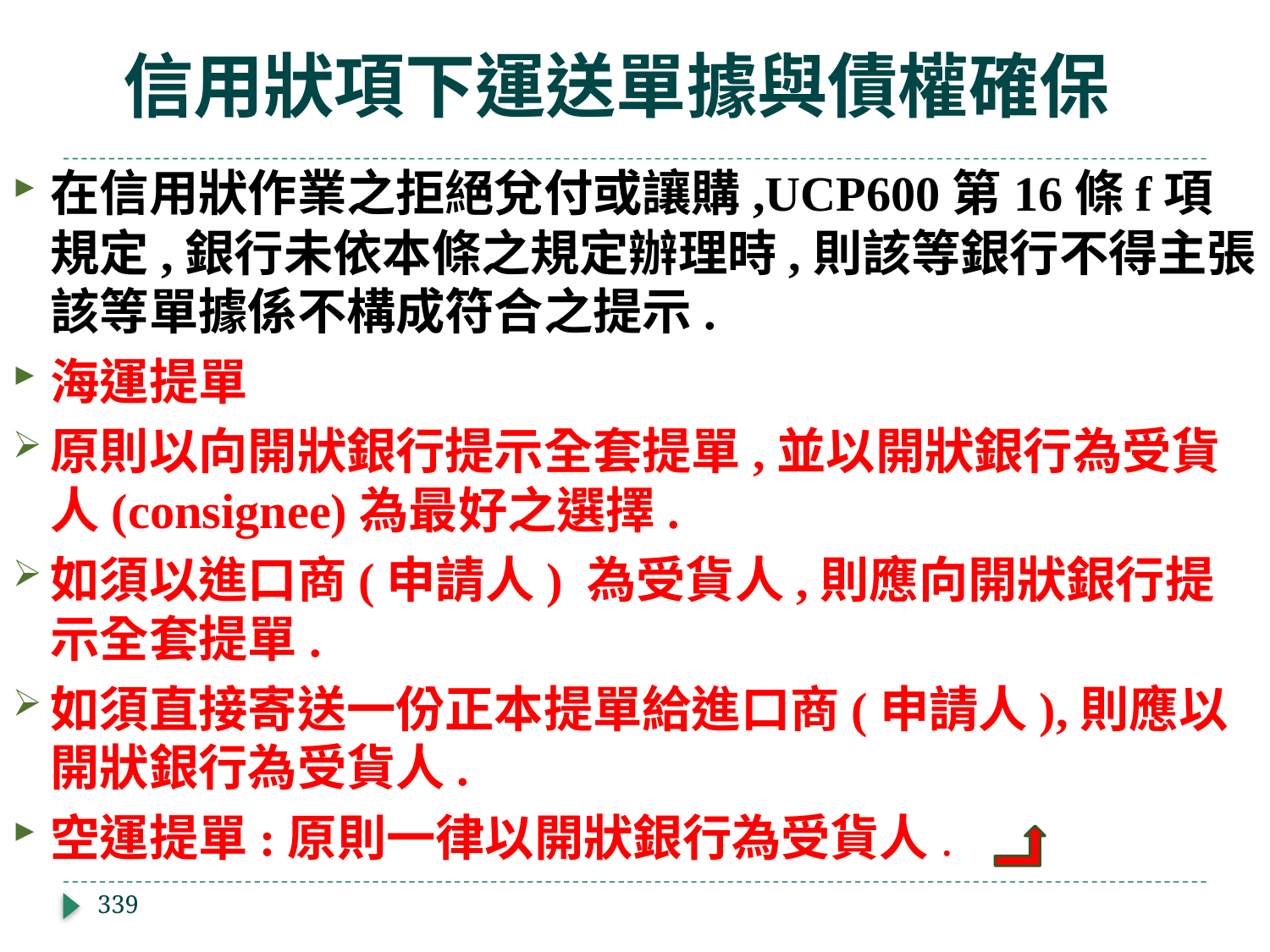

# 信用狀項下運送單據與債權確保
在信用狀作業之拒絕兌付或讓購,UCP600第16條f項規定,銀行未依本條之規定辦理時,則該等銀行不得主張該等單據係不構成符合之提示.
海運提單
原則以向開狀銀行提示全套提單,並以開狀銀行為受貨人(consignee)為最好之選擇.
如須以進口商(申請人) 為受貨人,則應向開狀銀行提示全套提單.
如須直接寄送一份正本提單給進口商(申請人),則應以開狀銀行為受貨人.
空運提單:原則一律以開狀銀行為受貨人.

339